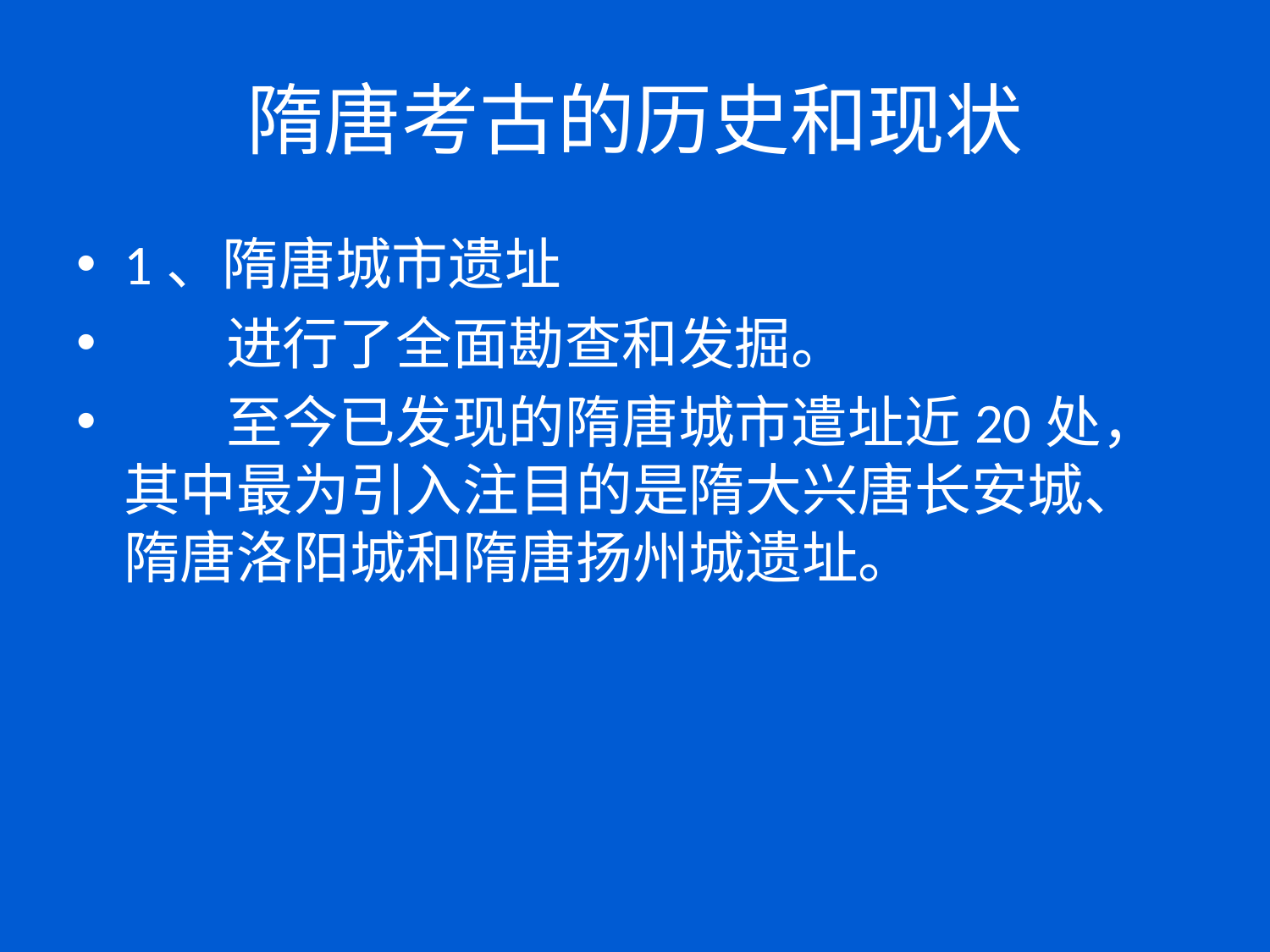

# 隋唐考古的历史和现状
1、隋唐城市遗址
       进行了全面勘查和发掘。
       至今已发现的隋唐城市遣址近20处，其中最为引入注目的是隋大兴唐长安城、隋唐洛阳城和隋唐扬州城遗址。